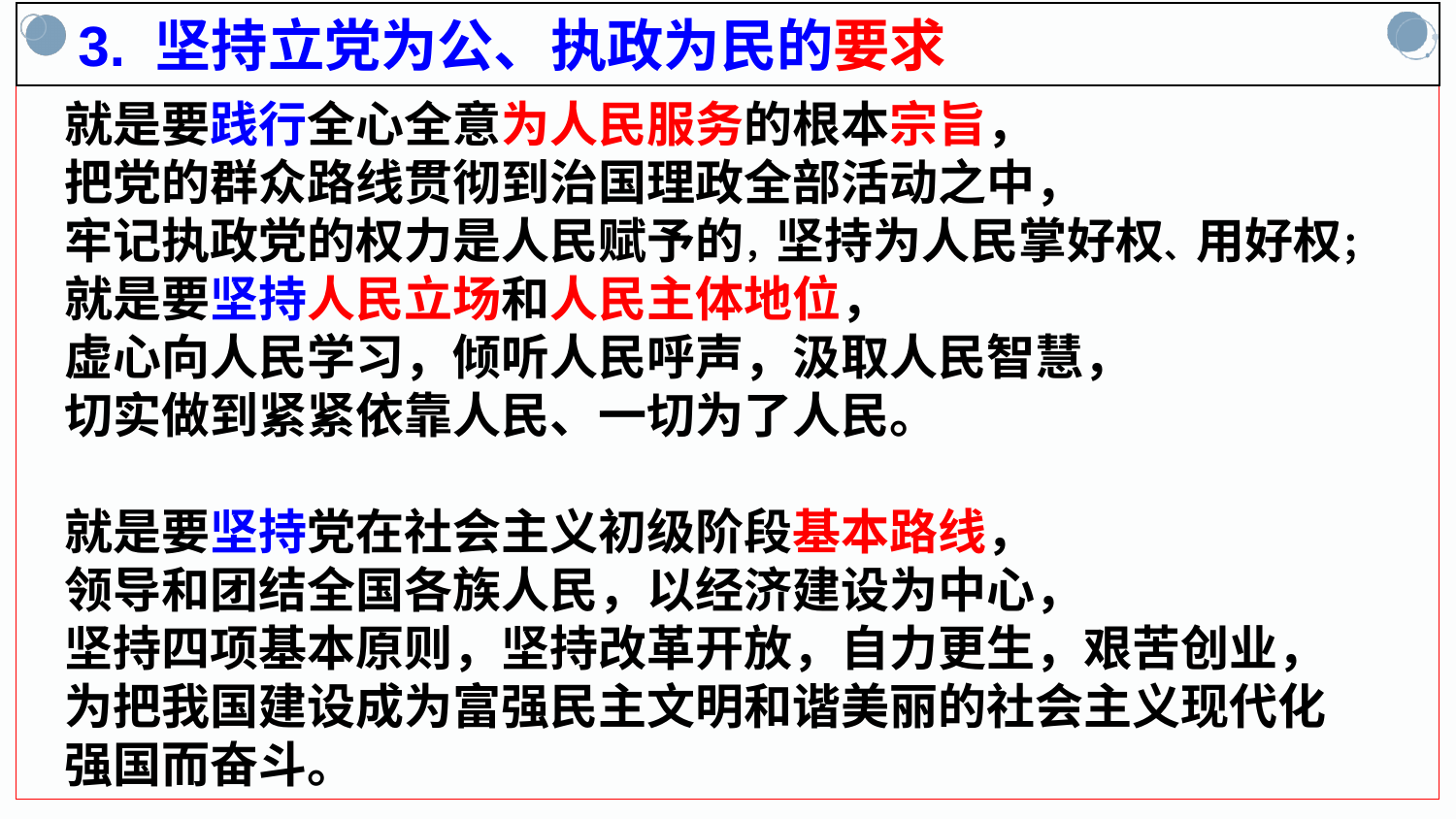

3. 坚持立党为公、执政为民的要求
  就是要践行全心全意为人民服务的根本宗旨，
  把党的群众路线贯彻到治国理政全部活动之中，
  牢记执政党的权力是人民赋予的，坚持为人民掌好权、用好权；
  就是要坚持人民立场和人民主体地位，
  虚心向人民学习，倾听人民呼声，汲取人民智慧，
  切实做到紧紧依靠人民、一切为了人民。

  就是要坚持党在社会主义初级阶段基本路线，
  领导和团结全国各族人民，以经济建设为中心，
  坚持四项基本原则，坚持改革开放，自力更生，艰苦创业，
  为把我国建设成为富强民主文明和谐美丽的社会主义现代化
  强国而奋斗。